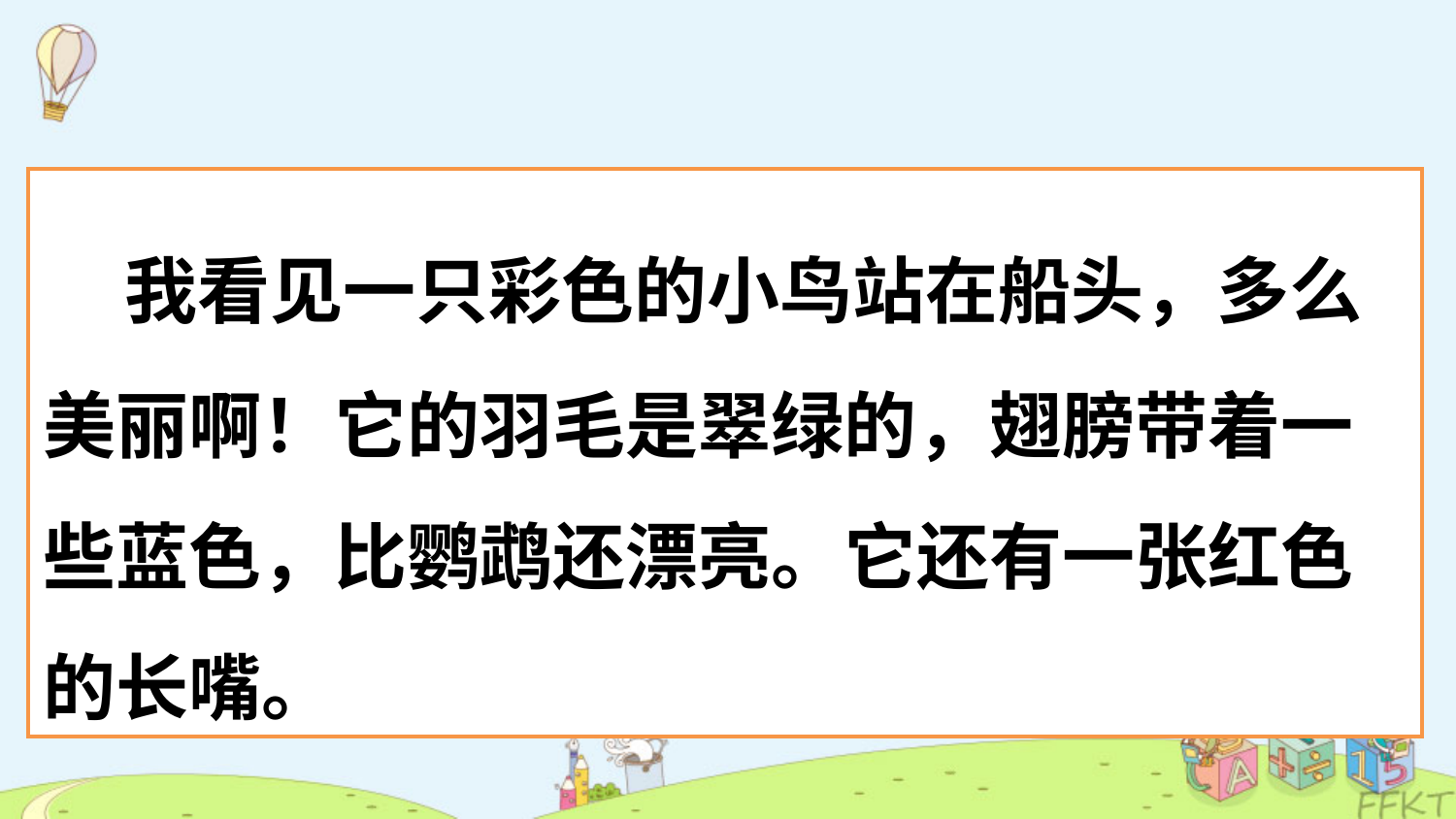

我看见一只彩色的小鸟站在船头，多么美丽啊！它的羽毛是翠绿的，翅膀带着一些蓝色，比鹦鹉还漂亮。它还有一张红色的长嘴。